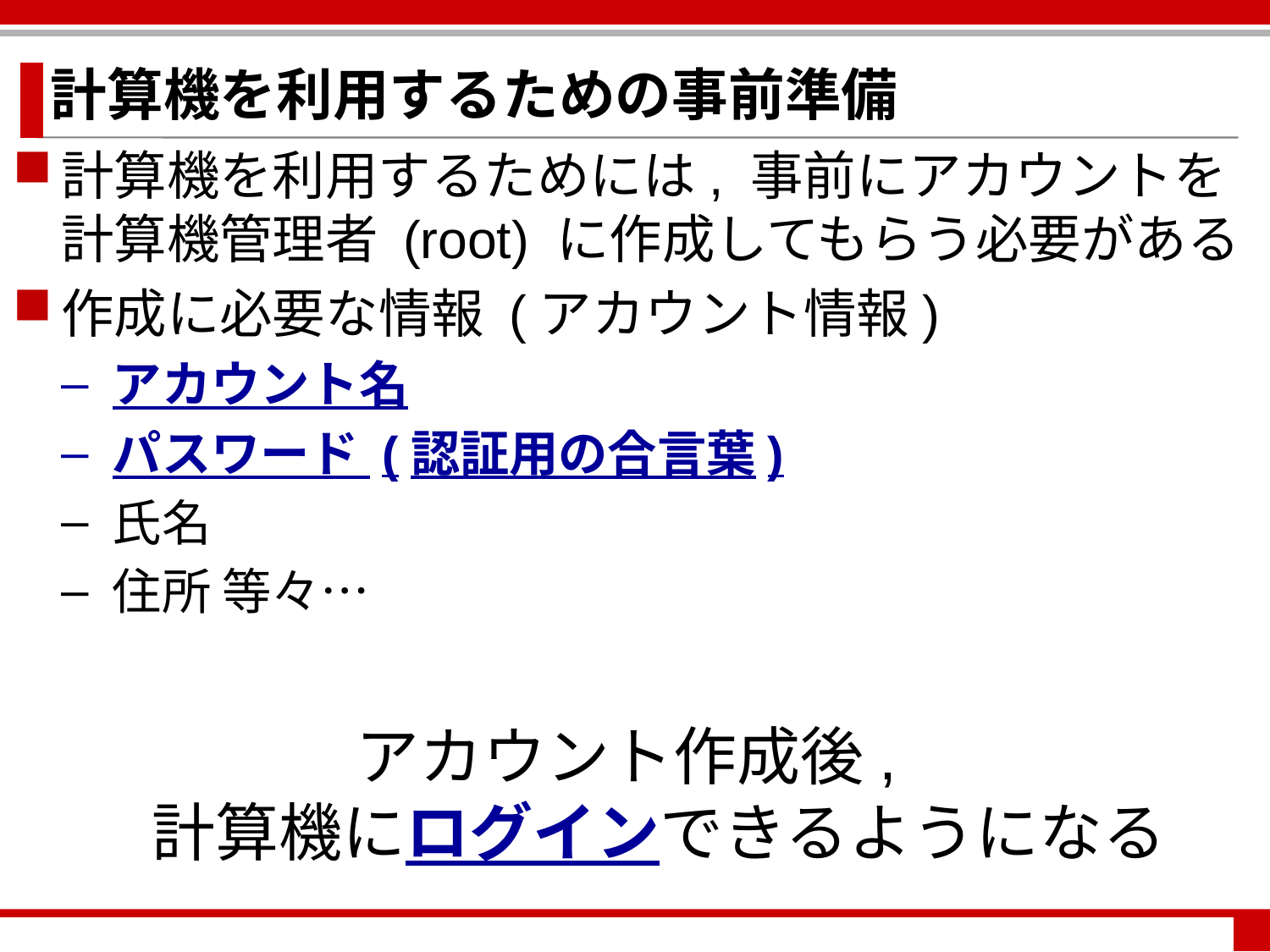

計算機を利用するための事前準備
計算機を利用するためには, 事前にアカウントを計算機管理者 (root) に作成してもらう必要がある
作成に必要な情報 (アカウント情報)
アカウント名
パスワード (認証用の合言葉)
氏名
住所 等々…

アカウント作成後,
計算機にログインできるようになる